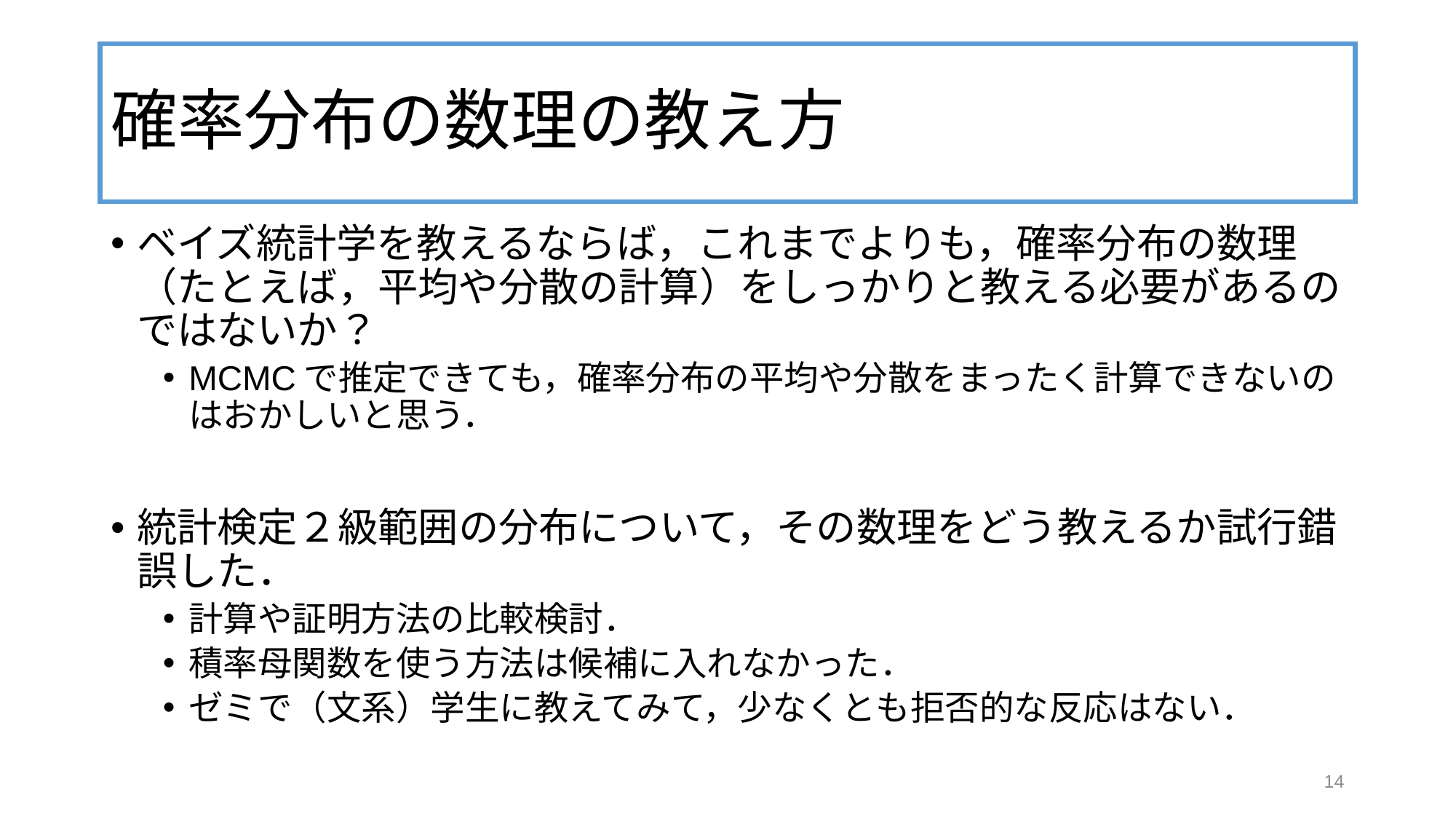

# 確率分布の数理の教え方
ベイズ統計学を教えるならば，これまでよりも，確率分布の数理（たとえば，平均や分散の計算）をしっかりと教える必要があるのではないか？
MCMCで推定できても，確率分布の平均や分散をまったく計算できないのはおかしいと思う．

統計検定２級範囲の分布について，その数理をどう教えるか試行錯誤した．
計算や証明方法の比較検討．
積率母関数を使う方法は候補に入れなかった．
ゼミで（文系）学生に教えてみて，少なくとも拒否的な反応はない．
14